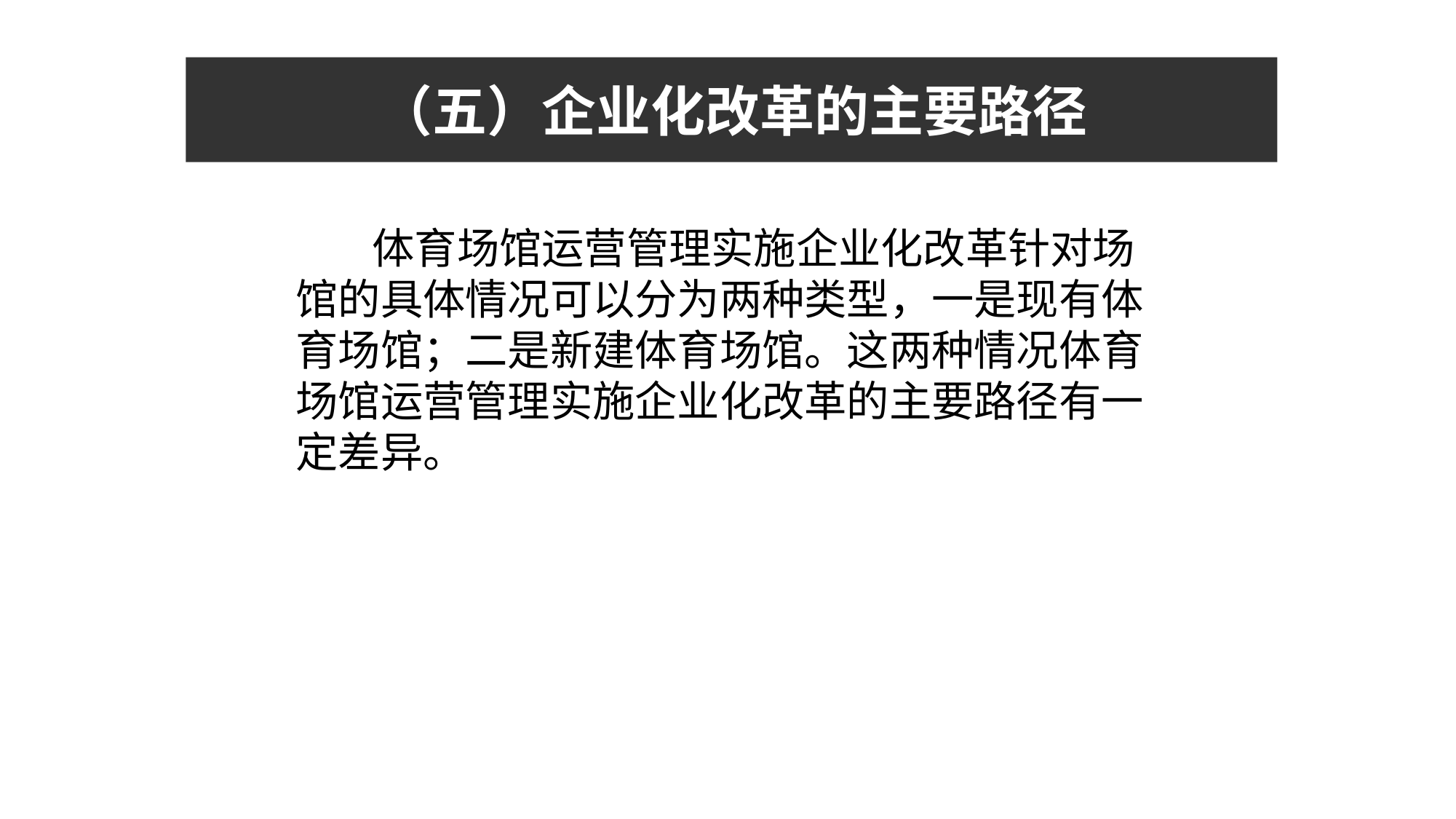

# （五）企业化改革的主要路径
       体育场馆运营管理实施企业化改革针对场馆的具体情况可以分为两种类型，一是现有体育场馆；二是新建体育场馆。这两种情况体育场馆运营管理实施企业化改革的主要路径有一定差异。